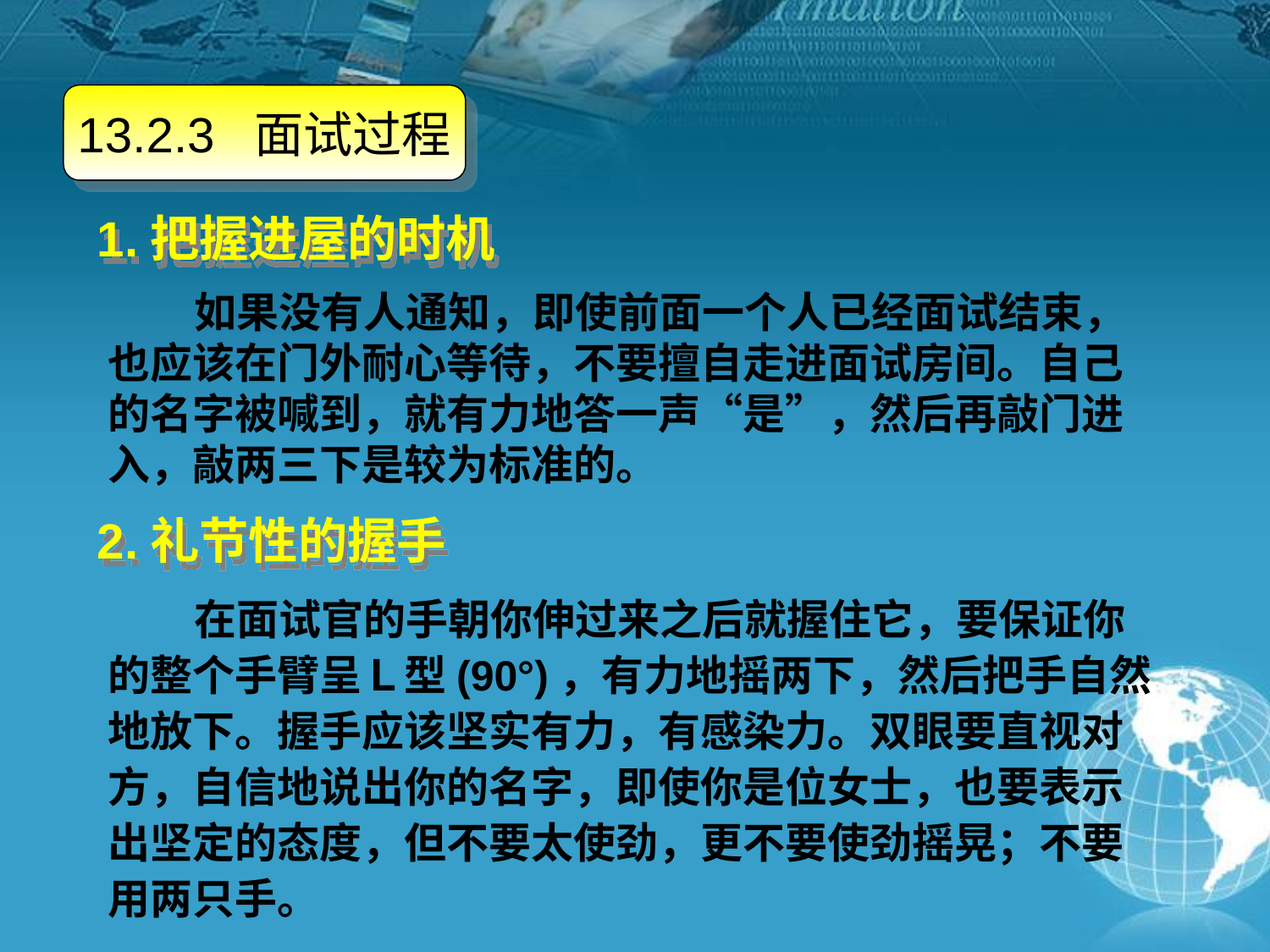

13.2.3  面试过程
1.把握进屋的时机
        如果没有人通知，即使前面一个人已经面试结束，也应该在门外耐心等待，不要擅自走进面试房间。自己的名字被喊到，就有力地答一声“是”，然后再敲门进入，敲两三下是较为标准的。
2.礼节性的握手
        在面试官的手朝你伸过来之后就握住它，要保证你的整个手臂呈Ｌ型(90°)，有力地摇两下，然后把手自然地放下。握手应该坚实有力，有感染力。双眼要直视对方，自信地说出你的名字，即使你是位女士，也要表示出坚定的态度，但不要太使劲，更不要使劲摇晃；不要用两只手。